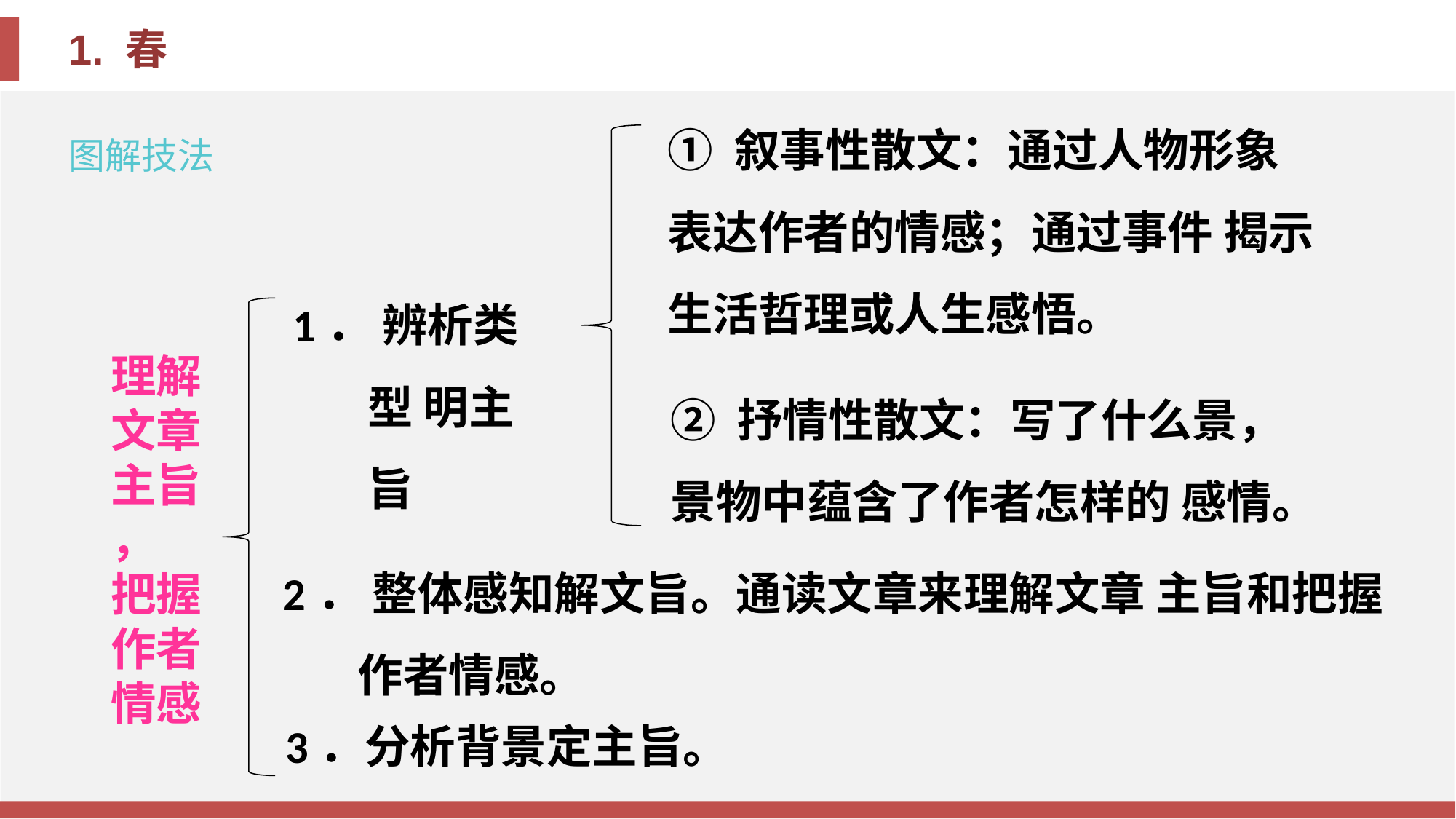

① 叙事性散文：通过人物形象 表达作者的情感；通过事件 揭示生活哲理或人生感悟。
1． 辨析类型 明主旨

理解文章
主旨
，
把握
作者
情感
② 抒情性散文：写了什么景， 景物中蕴含了作者怎样的 感情。
2． 整体感知解文旨。通读文章来理解文章 主旨和把握作者情感。
3．分析背景定主旨。

图解技法